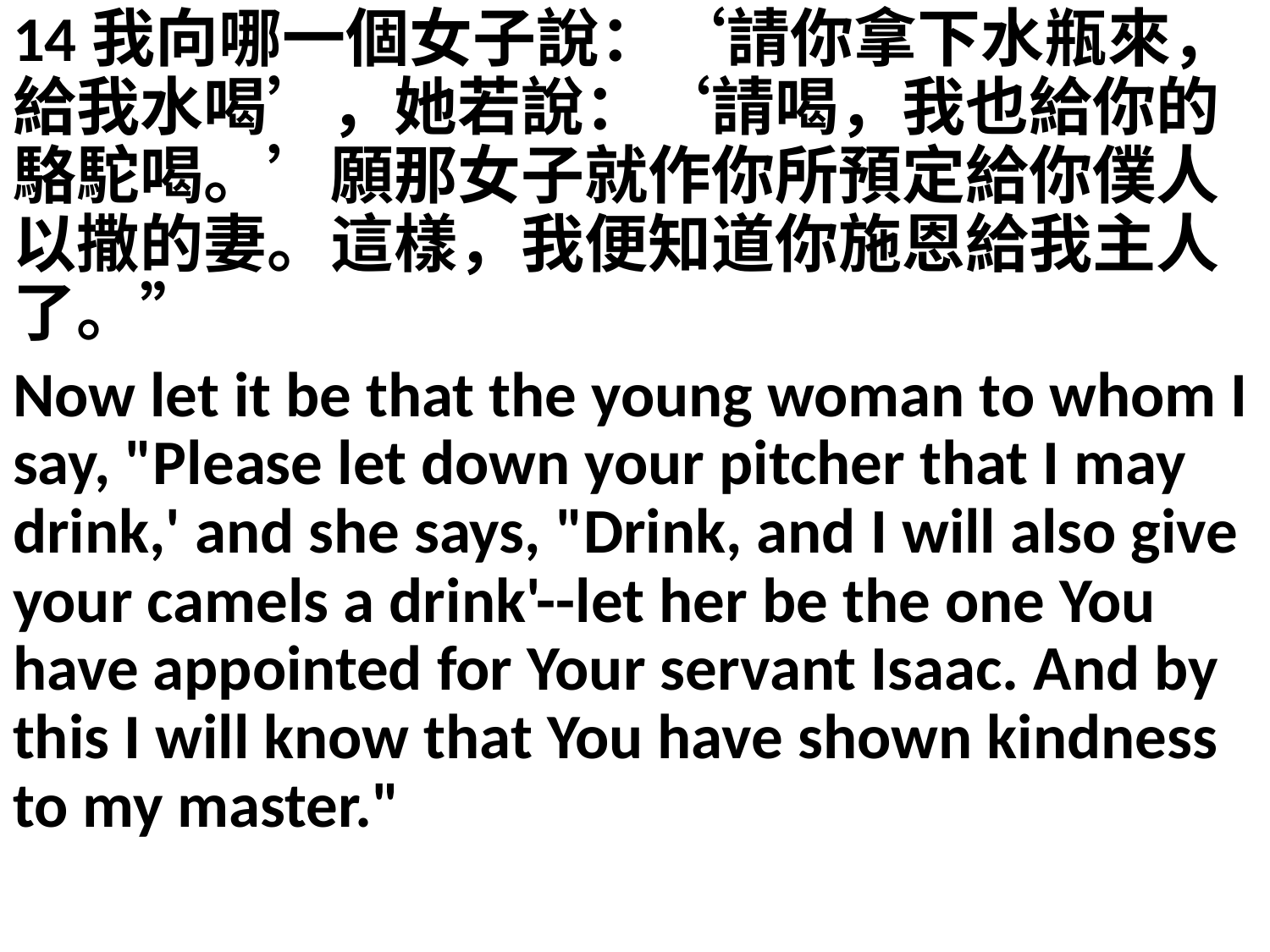

14我向哪一個女子說：‘請你拿下水瓶來，給我水喝’，她若說：‘請喝，我也給你的駱駝喝。’願那女子就作你所預定給你僕人以撒的妻。這樣，我便知道你施恩給我主人了。”
Now let it be that the young woman to whom I say, "Please let down your pitcher that I may drink,' and she says, "Drink, and I will also give your camels a drink'--let her be the one You have appointed for Your servant Isaac. And by this I will know that You have shown kindness to my master."